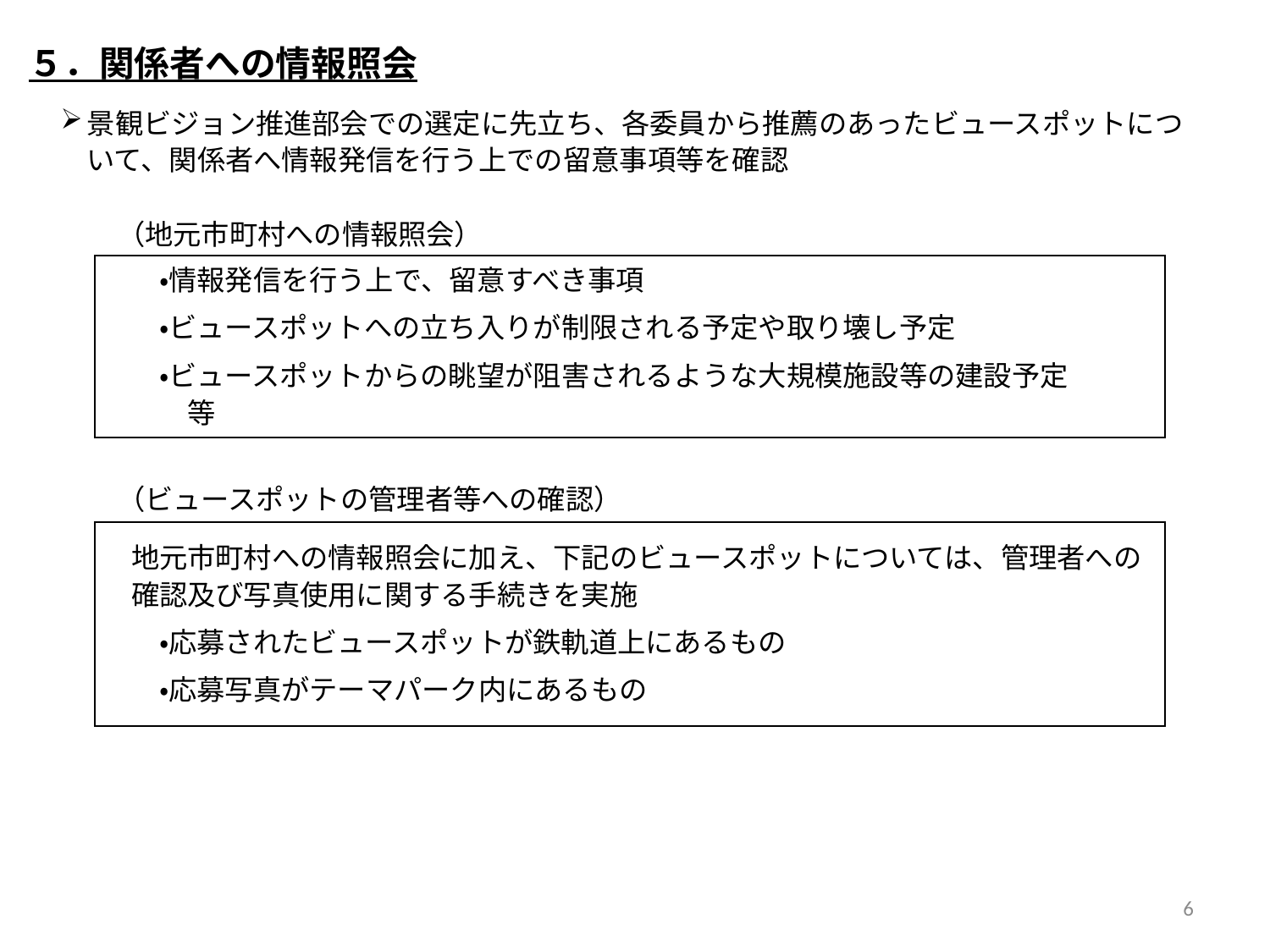

５．関係者への情報照会
景観ビジョン推進部会での選定に先立ち、各委員から推薦のあったビュースポットについて、関係者へ情報発信を行う上での留意事項等を確認

　　（地元市町村への情報照会）

　　（ビュースポットの管理者等への確認）

| ・情報発信を行う上で、留意すべき事項 　・ビュースポットへの立ち入りが制限される予定や取り壊し予定 　・ビュースポットからの眺望が阻害されるような大規模施設等の建設予定　　　　等 |
| --- |
| 地元市町村への情報照会に加え、下記のビュースポットについては、管理者への確認及び写真使用に関する手続きを実施 　・応募されたビュースポットが鉄軌道上にあるもの 　・応募写真がテーマパーク内にあるもの |
| --- |
6